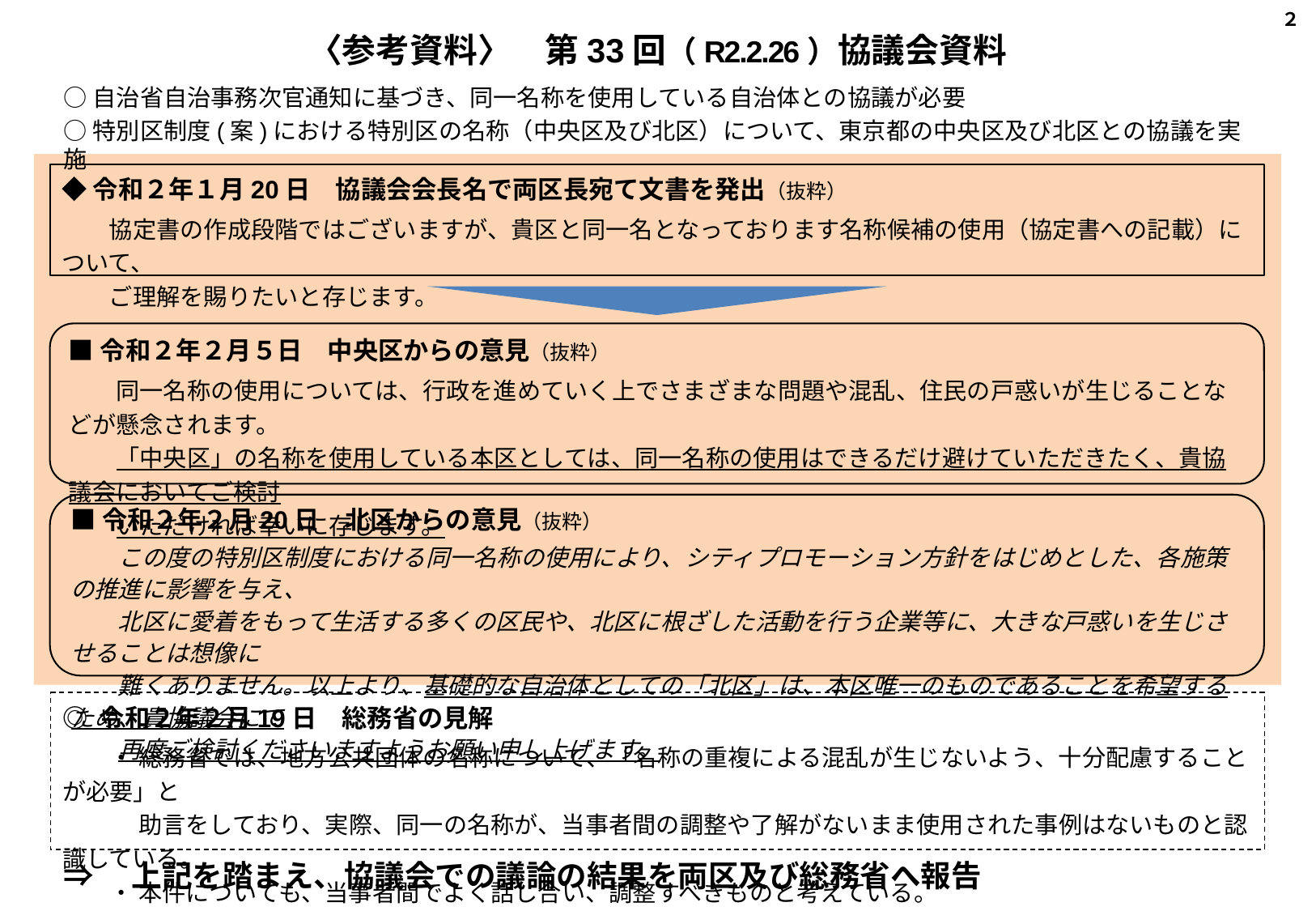

２
〈参考資料〉　第33回（R2.2.26）協議会資料
○自治省自治事務次官通知に基づき、同一名称を使用している自治体との協議が必要
○特別区制度(案)における特別区の名称（中央区及び北区）について、東京都の中央区及び北区との協議を実施

◆令和２年１月20日　協議会会長名で両区長宛て文書を発出（抜粋）
　　協定書の作成段階ではございますが、貴区と同一名となっております名称候補の使用（協定書への記載）について、
　　ご理解を賜りたいと存じます。

■令和２年２月５日　中央区からの意見（抜粋）
　　同一名称の使用については、行政を進めていく上でさまざまな問題や混乱、住民の戸惑いが生じることなどが懸念されます。
　　「中央区」の名称を使用している本区としては、同一名称の使用はできるだけ避けていただきたく、貴協議会においてご検討
　　いただければ幸いに存じます。
■令和２年２月20日　北区からの意見（抜粋）
　　この度の特別区制度における同一名称の使用により、シティプロモーション方針をはじめとした、各施策の推進に影響を与え、
　　北区に愛着をもって生活する多くの区民や、北区に根ざした活動を行う企業等に、大きな戸惑いを生じさせることは想像に
　　難くありません。以上より、基礎的な自治体としての「北区」は、本区唯一のものであることを希望するため、貴協議会にて
　　再度ご検討くださいますようお願い申し上げます。
◎ 令和２年２月19日　総務省の見解
　　・ 総務省では、地方公共団体の名称について、「名称の重複による混乱が生じないよう、十分配慮することが必要」と
　 　　助言をしており、実際、同一の名称が、当事者間の調整や了解がないまま使用された事例はないものと認識している。
　　・ 本件についても、当事者間でよく話し合い、調整すべきものと考えている。
⇒　上記を踏まえ、協議会での議論の結果を両区及び総務省へ報告